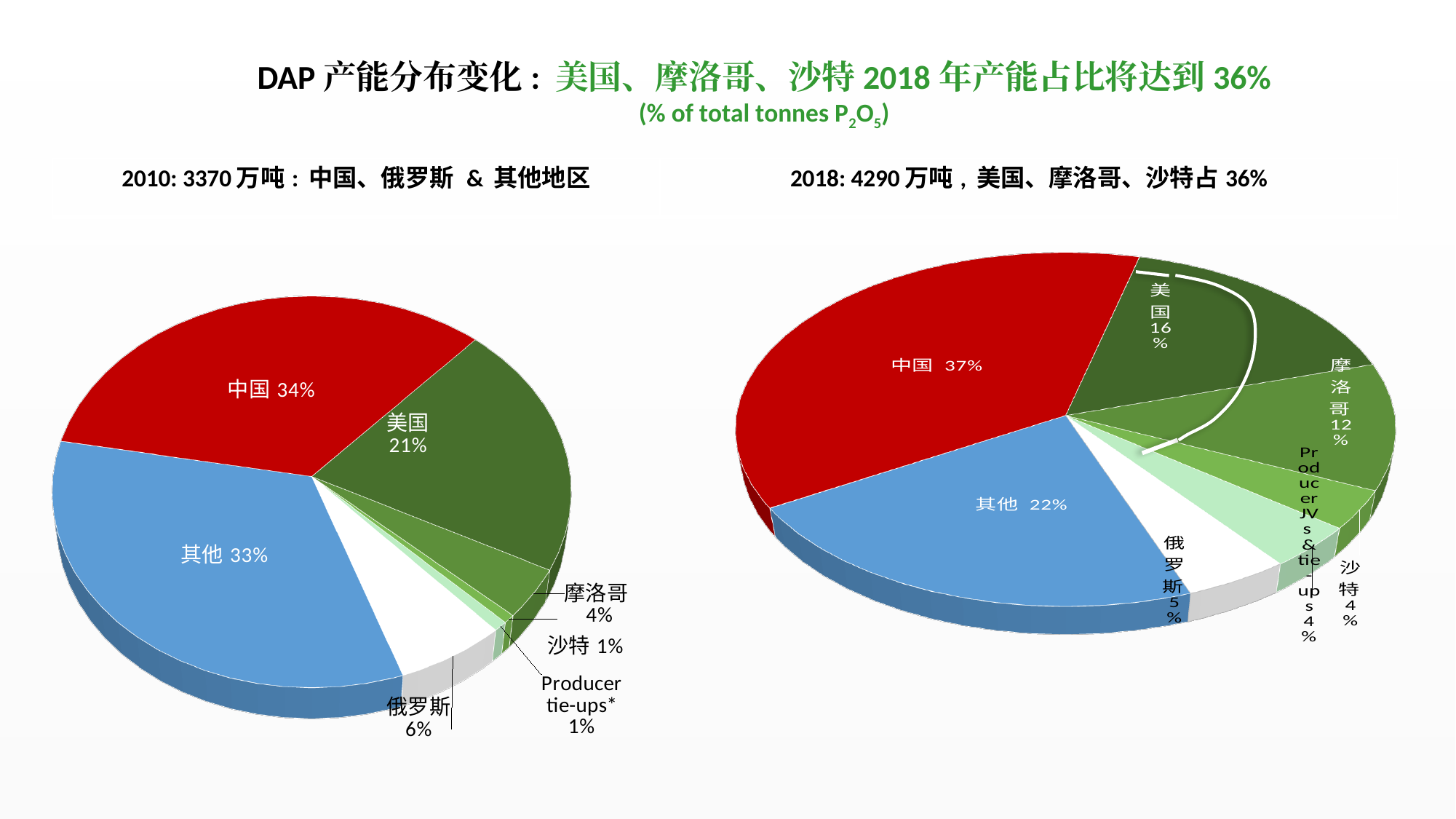

DAP产能分布变化: 美国、摩洛哥、沙特2018年产能占比将达到36%
(% of total tonnes P2O5)
| 2010: 3370万吨: 中国、俄罗斯 & 其他地区 | 2018: 4290万吨, 美国、摩洛哥、沙特占36% |
| --- | --- |

[unsupported chart]

[unsupported chart]